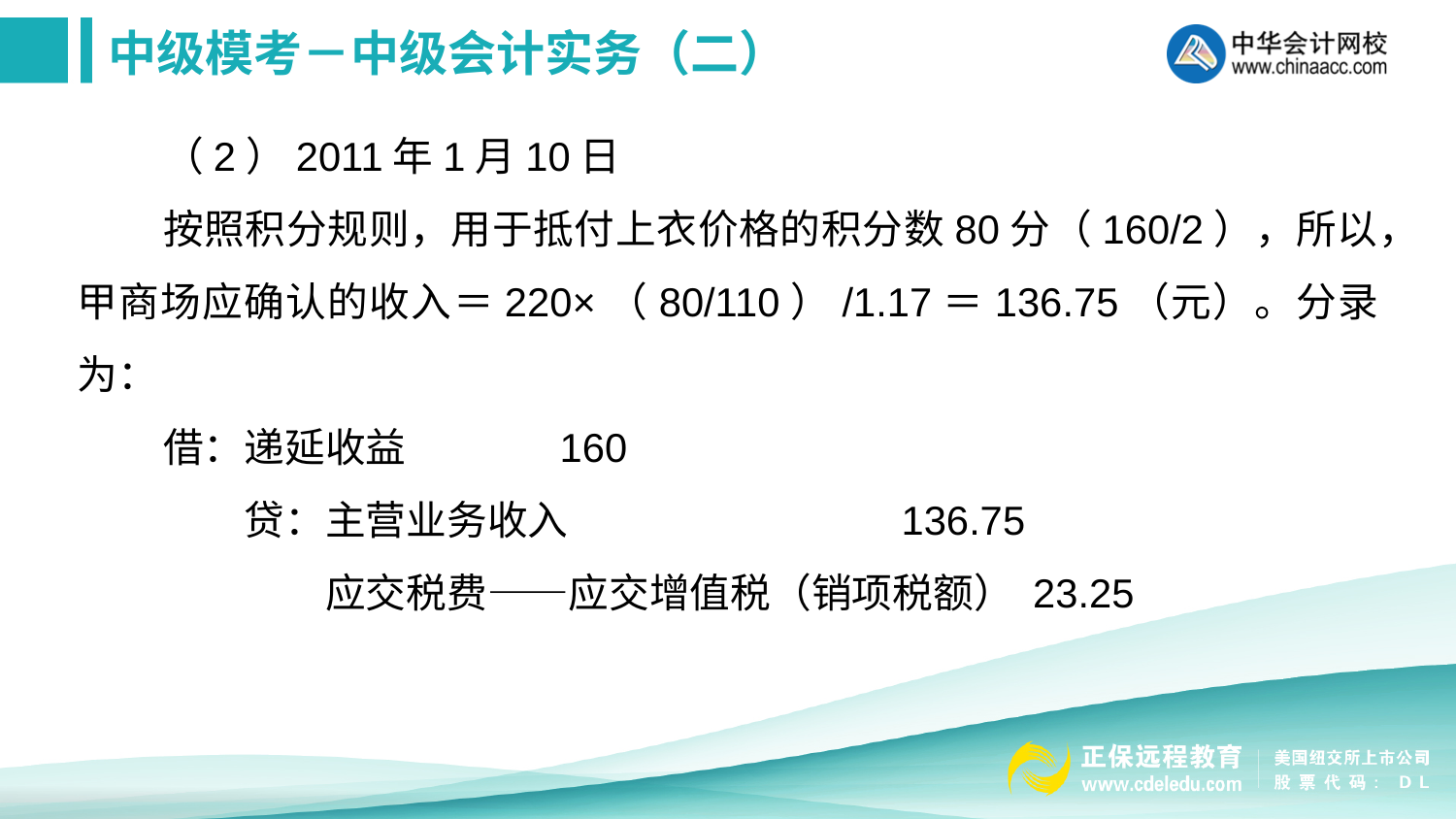

（2）2011年1月10日
按照积分规则，用于抵付上衣价格的积分数80分（160/2），所以，甲商场应确认的收入＝220×（80/110）/1.17＝136.75（元）。分录为：
借：递延收益                160
　　贷：主营业务收入                                    136.75
　　　　应交税费——应交增值税（销项税额） 23.25